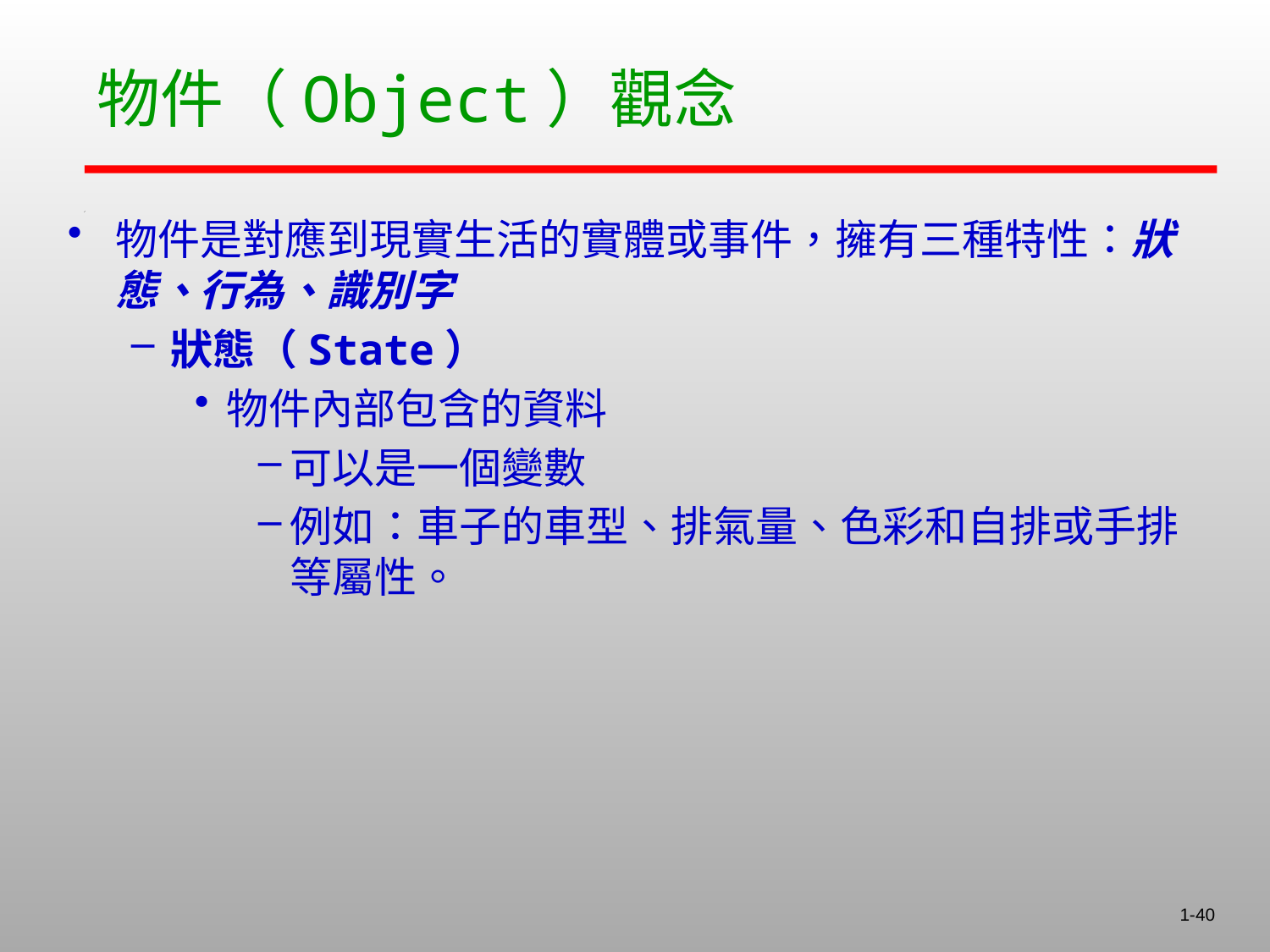

# 物件（Object）觀念
物件是對應到現實生活的實體或事件，擁有三種特性：狀態、行為、識別字
狀態（State）
物件內部包含的資料
可以是一個變數
例如：車子的車型、排氣量、色彩和自排或手排等屬性。
1-40